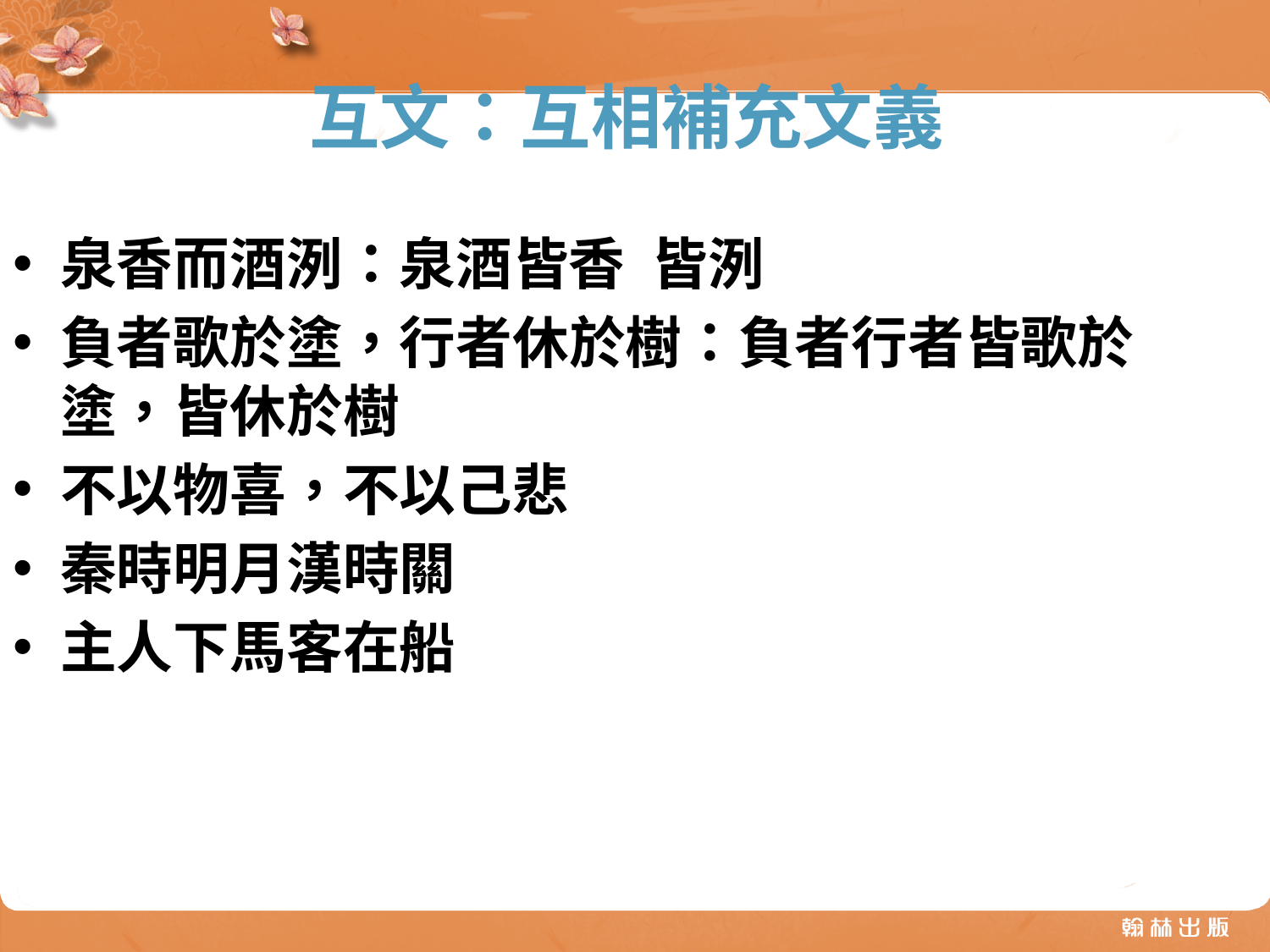

# 互文：互相補充文義
泉香而酒洌：泉酒皆香  皆洌
負者歌於塗，行者休於樹：負者行者皆歌於塗，皆休於樹
不以物喜，不以己悲
秦時明月漢時關
主人下馬客在船